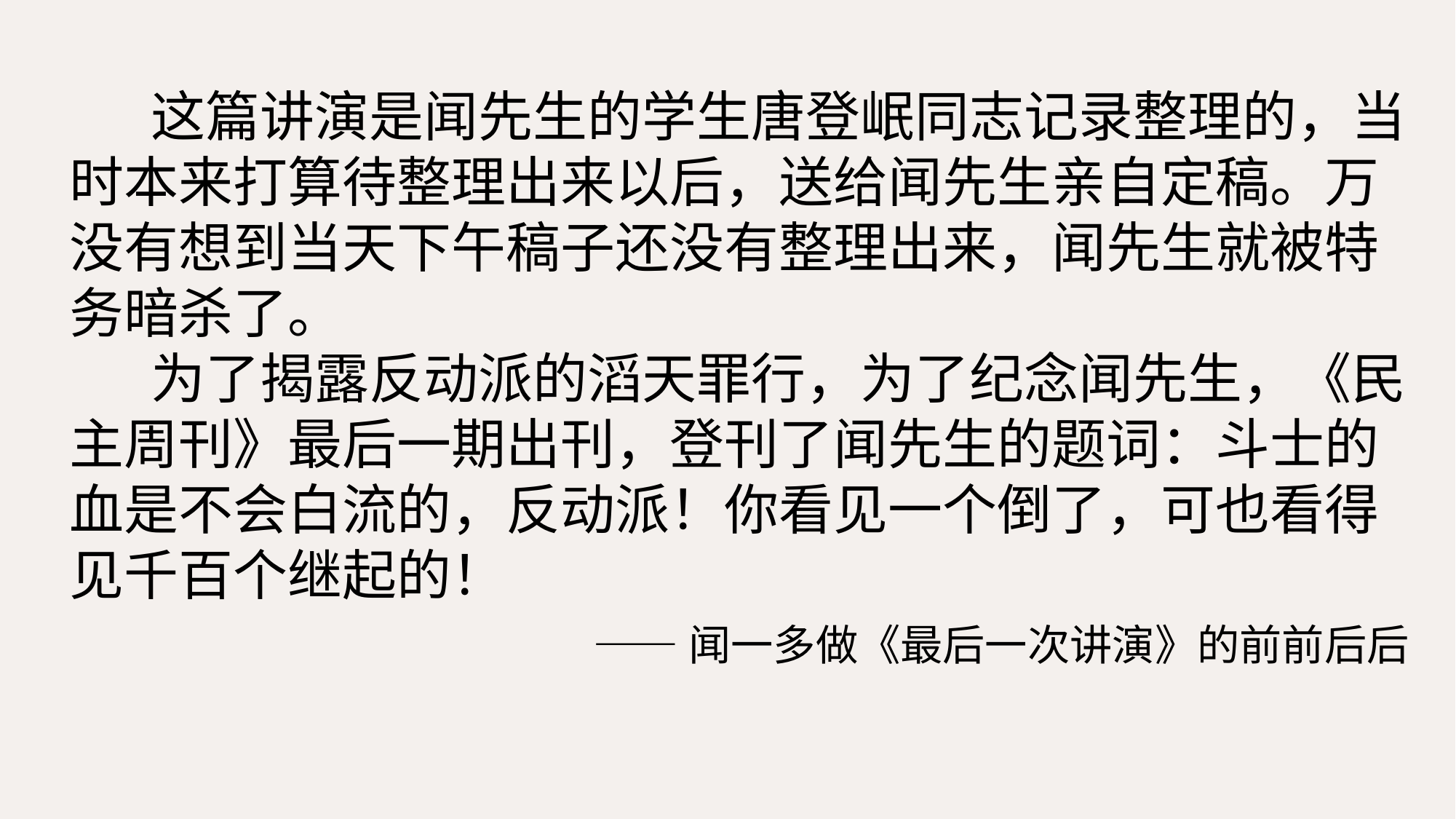

这篇讲演是闻先生的学生唐登岷同志记录整理的，当时本来打算待整理出来以后，送给闻先生亲自定稿。万没有想到当天下午稿子还没有整理出来，闻先生就被特务暗杀了。
   为了揭露反动派的滔天罪行，为了纪念闻先生，《民主周刊》最后一期出刊，登刊了闻先生的题词：斗士的血是不会白流的，反动派！你看见一个倒了，可也看得见千百个继起的！
 ——闻一多做《最后一次讲演》的前前后后